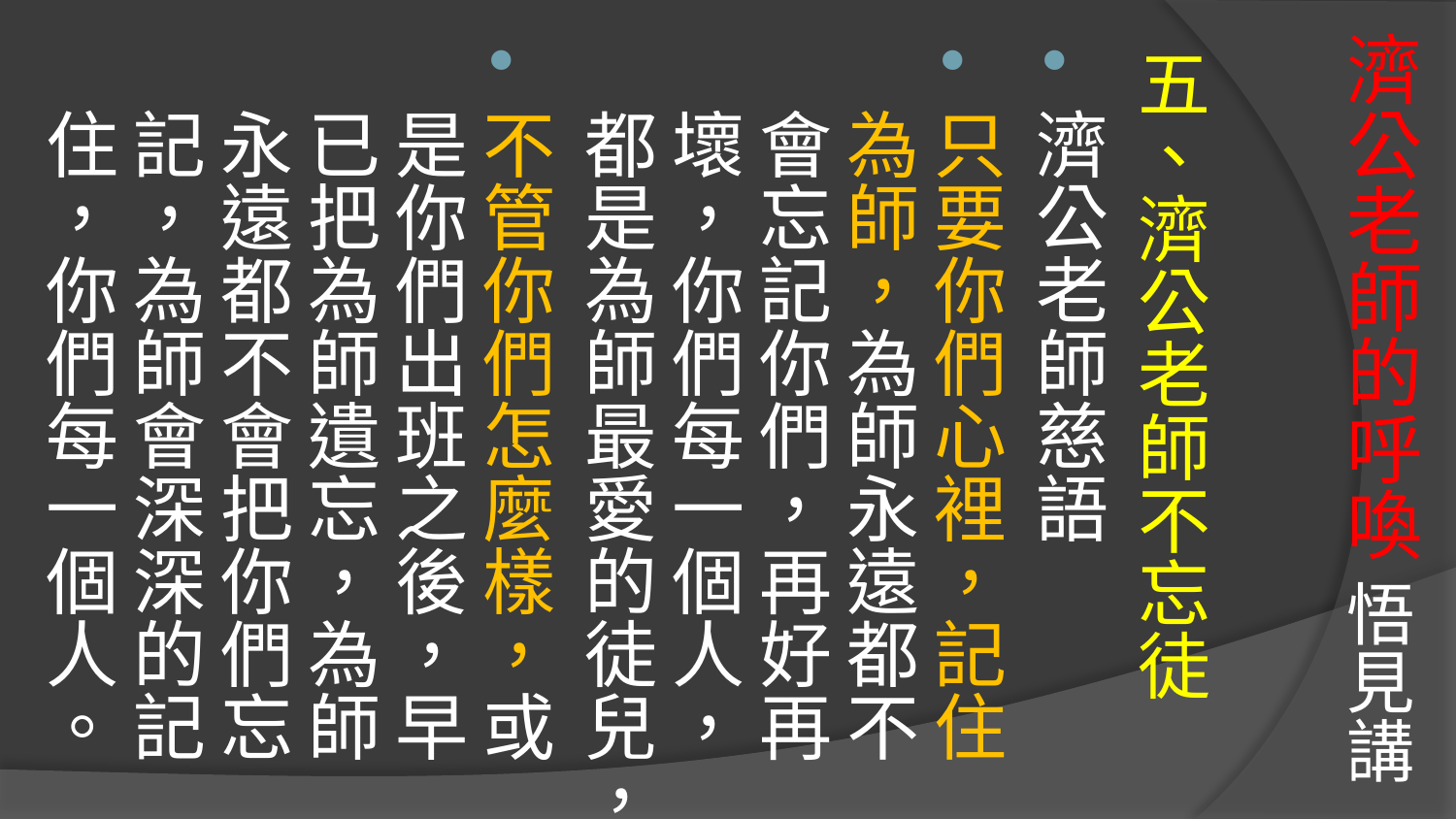

# 濟公老師的呼喚 悟見講
五、濟公老師不忘徒
濟公老師慈語
只要你們心裡，記住為師，為師永遠都不會忘記你們，再好再壞，你們每一個人，都是為師最愛的徒兒，
不管你們怎麼樣，或是你們出班之後，早已把為師遺忘，為師永遠都不會把你們忘記，為師會深深的記住，你們每一個人。